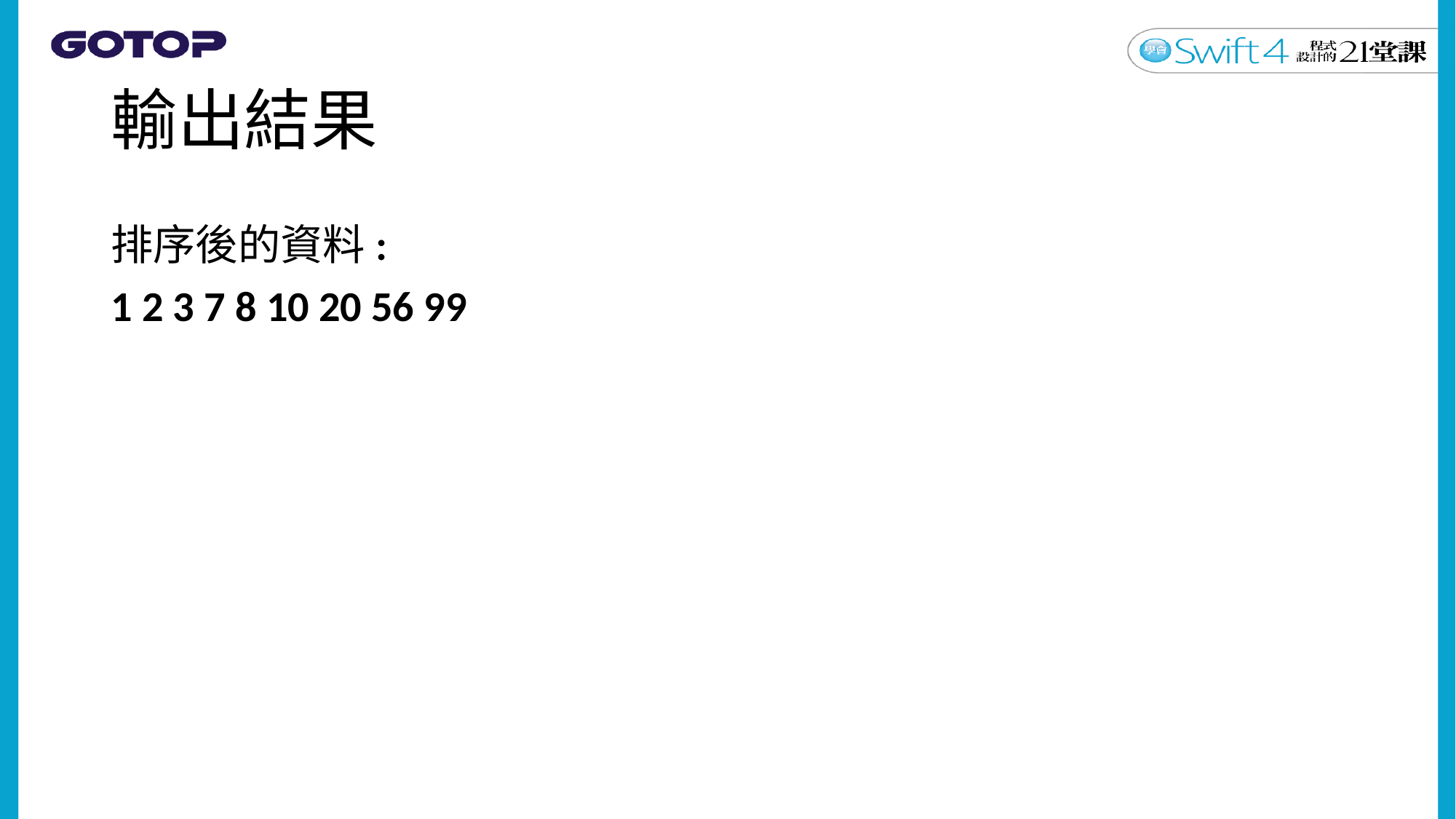

# 輸出結果
排序後的資料:
1 2 3 7 8 10 20 56 99